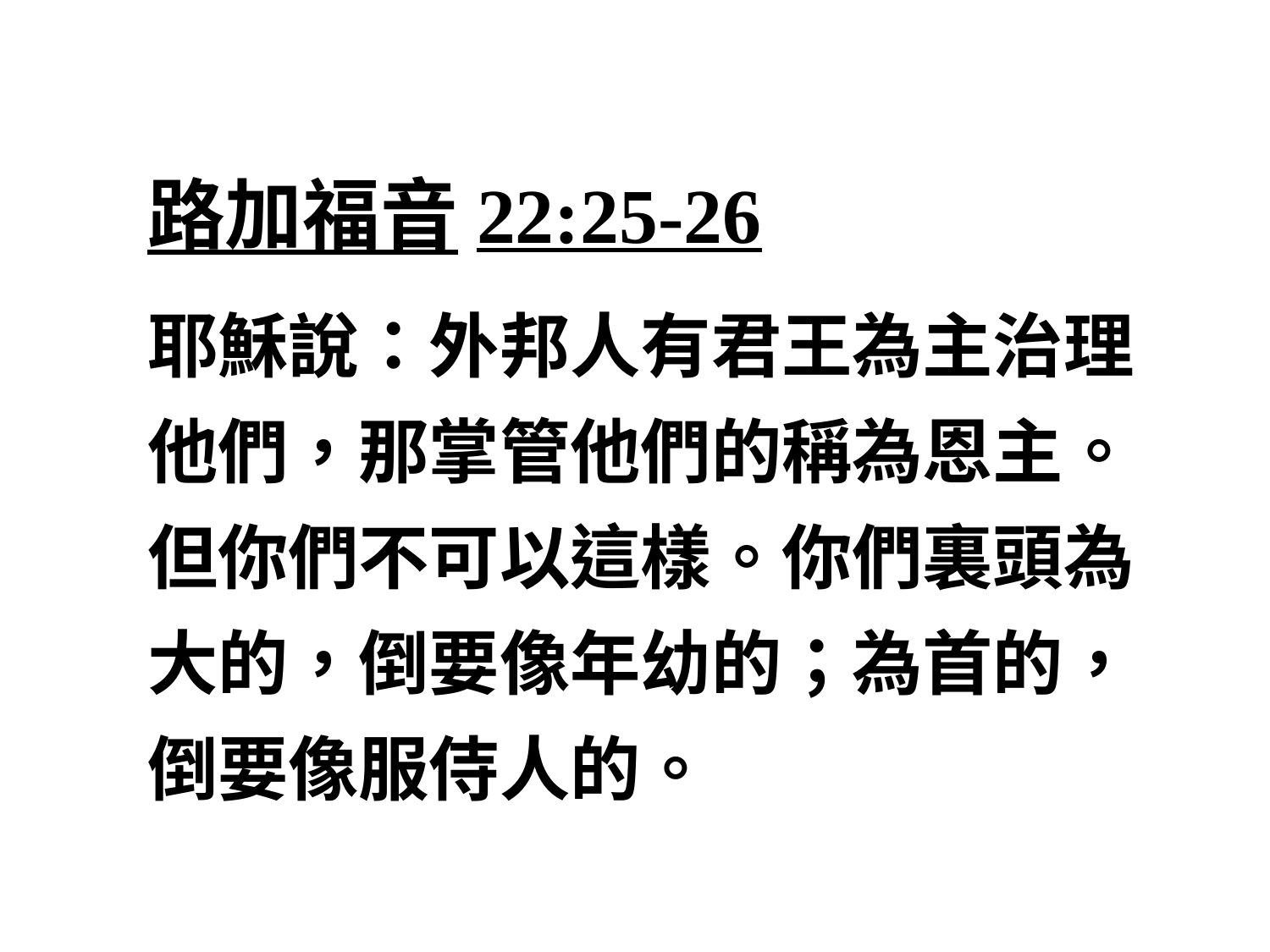

路加福音22:25-26

耶穌說：外邦人有君王為主治理他們，那掌管他們的稱為恩主。但你們不可以這樣。你們裏頭為大的，倒要像年幼的；為首的，倒要像服侍人的。